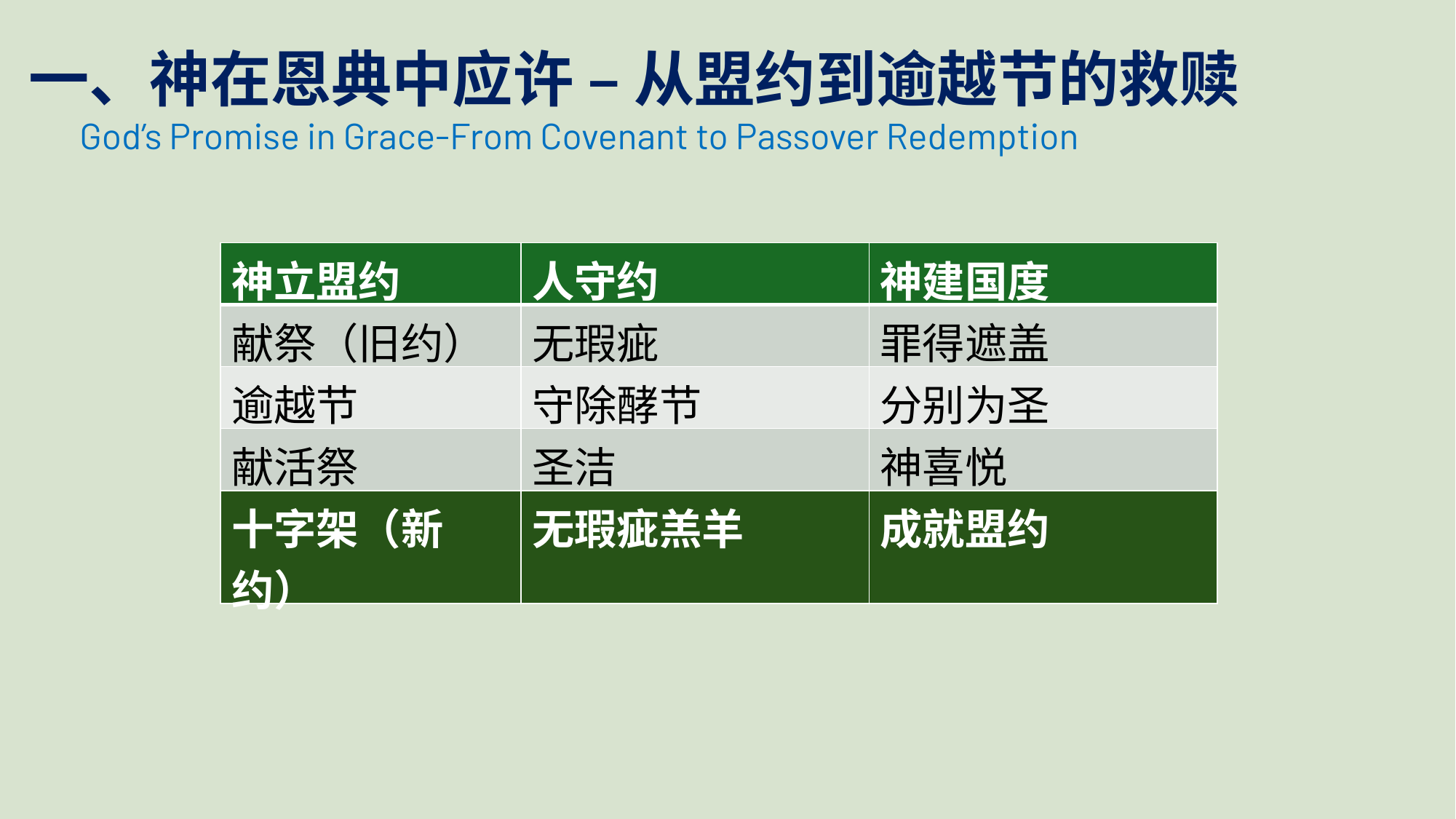

一、神在恩典中应许 – 从盟约到逾越节的救赎
       God’s Promise in Grace-From Covenant to Passover Redemption
| 神立盟约 | 人守约 | 神建国度 |
| --- | --- | --- |
| 献祭（旧约） | 无瑕疵 | 罪得遮盖 |
| 逾越节 | 守除酵节 | 分别为圣 |
| 献活祭 | 圣洁 | 神喜悦 |
| 十字架（新约） | 无瑕疵羔羊 | 成就盟约 |